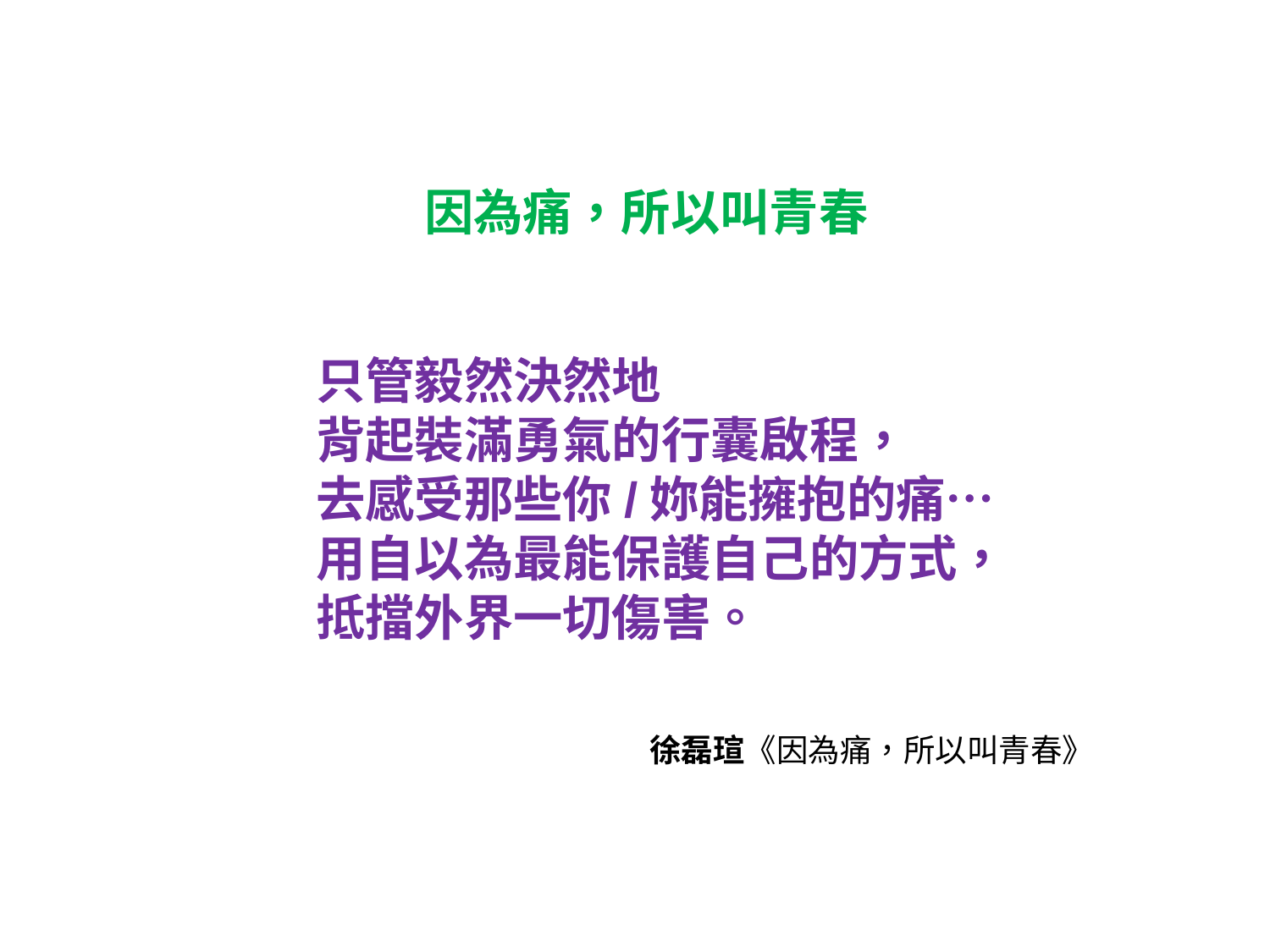

因為痛，所以叫青春
只管毅然決然地
背起裝滿勇氣的行囊啟程，
去感受那些你/妳能擁抱的痛…
用自以為最能保護自己的方式，
抵擋外界一切傷害。

徐磊瑄《因為痛，所以叫青春》